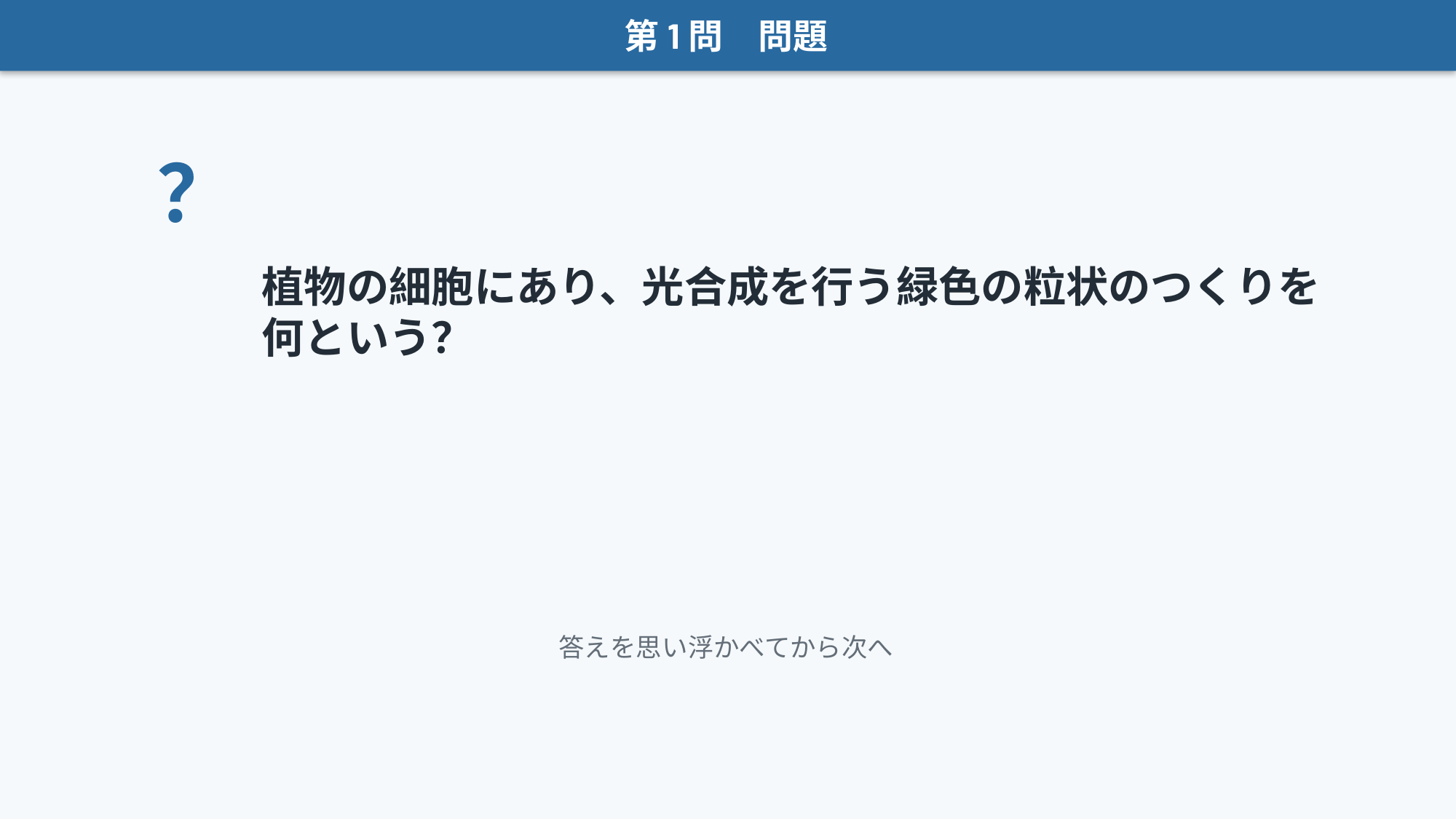

第1問　問題
？
植物の細胞にあり、光合成を行う緑色の粒状のつくりを何という？
答えを思い浮かべてから次へ